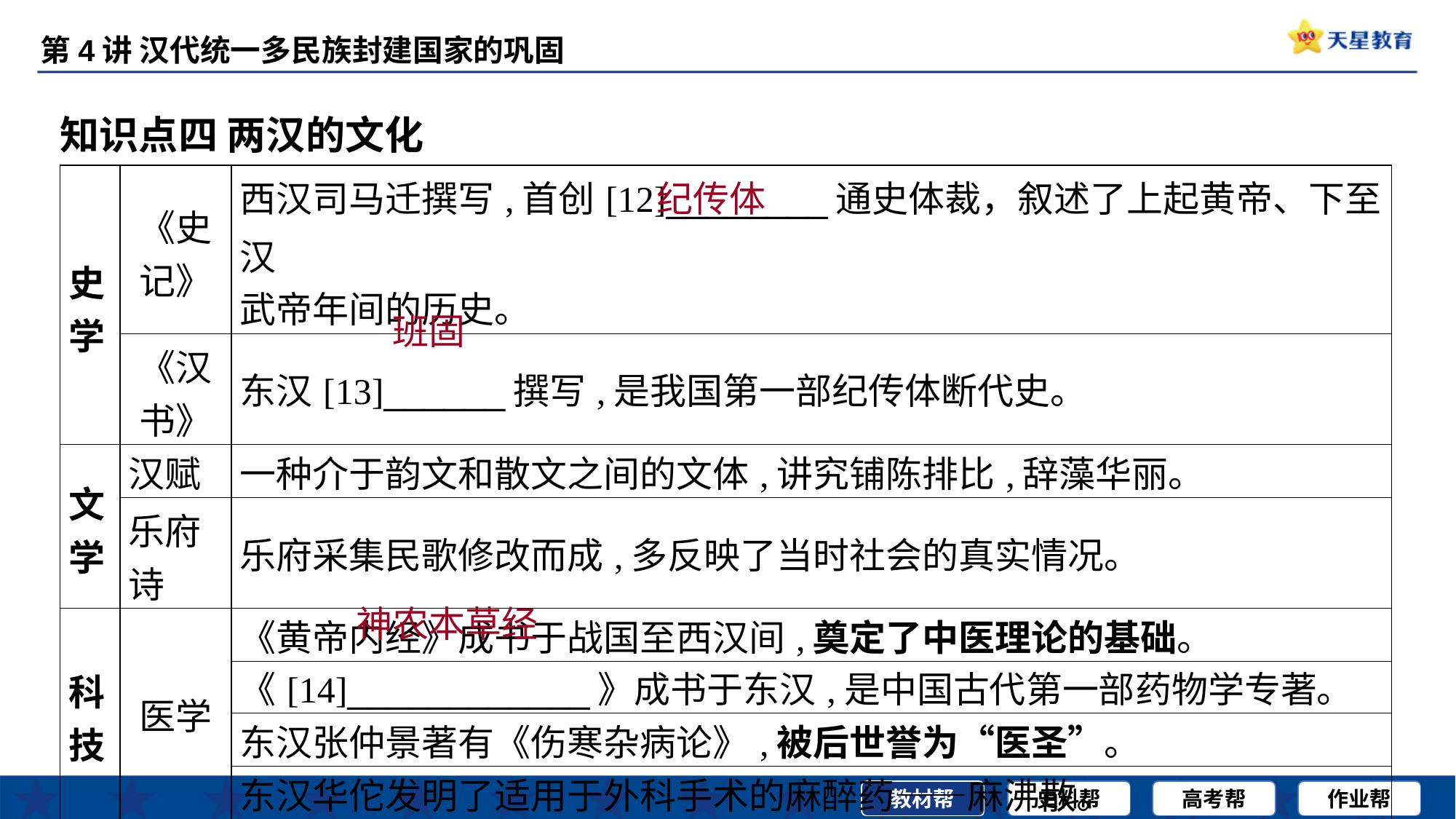

知识点四 两汉的文化
纪传体
| 史 学 | 《史 记》 | 西汉司马迁撰写,首创[12]\_\_\_\_\_\_\_\_通史体裁，叙述了上起黄帝、下至汉 武帝年间的历史。 |
| --- | --- | --- |
|  | 《汉 书》 | 东汉[13]\_\_\_\_\_\_撰写,是我国第一部纪传体断代史。 |
| 文 学 | 汉赋 | 一种介于韵文和散文之间的文体,讲究铺陈排比,辞藻华丽。 |
|  | 乐府 诗 | 乐府采集民歌修改而成,多反映了当时社会的真实情况。 |
| 科 技 | 医学 | 《黄帝内经》成书于战国至西汉间,奠定了中医理论的基础。 |
|  |  | 《[14]\_\_\_\_\_\_\_\_\_\_\_\_》成书于东汉,是中国古代第一部药物学专著。 |
|  |  | 东汉张仲景著有《伤寒杂病论》,被后世誉为“医圣”。 |
|  |  | 东汉华佗发明了适用于外科手术的麻醉药——麻沸散。 |
班固
神农本草经